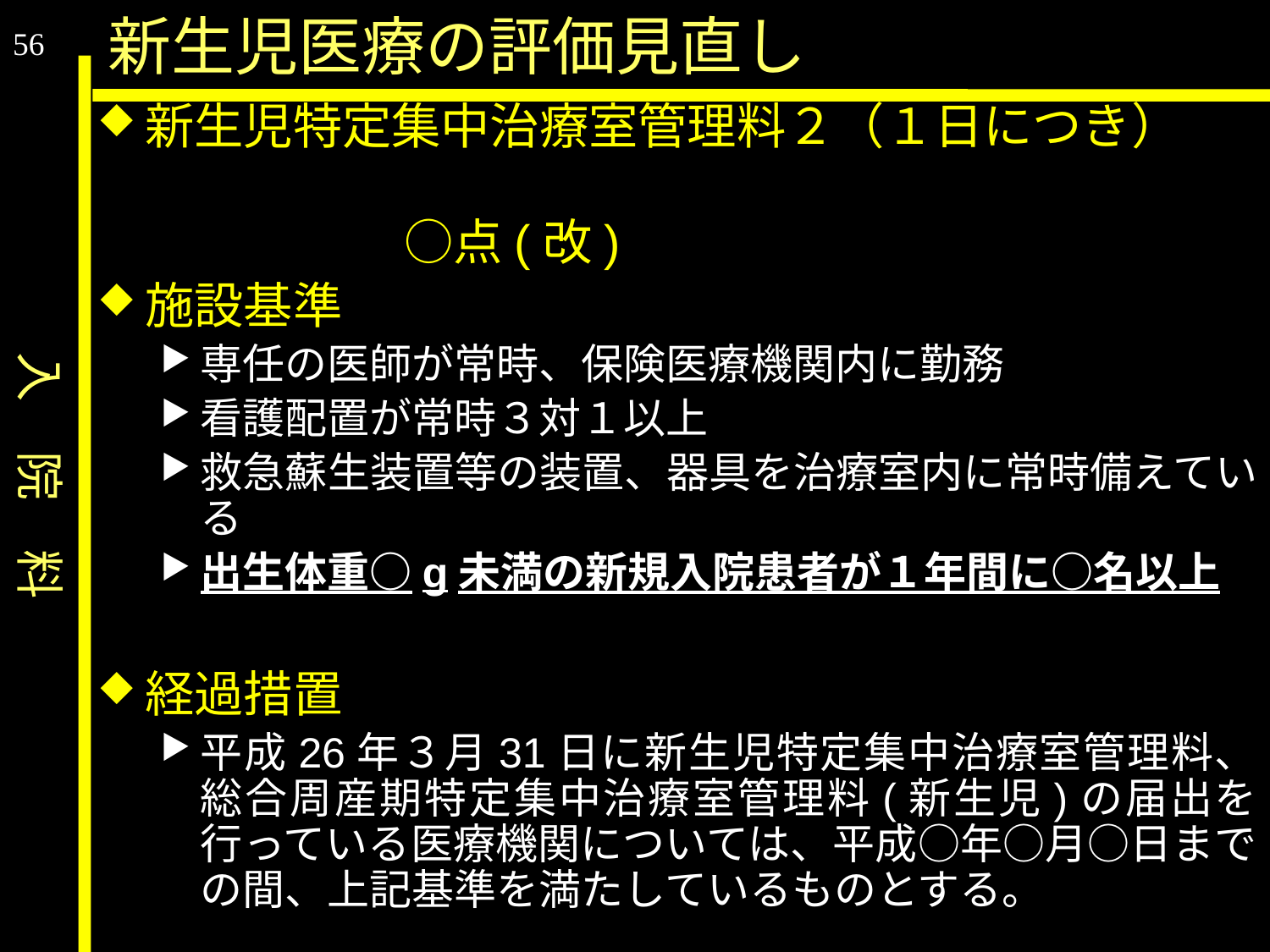

入　院　料
新生児医療の評価見直し
56

新生児特定集中治療室管理料２（１日につき）
　　　　　　　　　　　　　　　　　　　　　　　　　　　　　 ○点(改)
施設基準
専任の医師が常時、保険医療機関内に勤務
看護配置が常時３対１以上
救急蘇生装置等の装置、器具を治療室内に常時備えている
出生体重○g未満の新規入院患者が１年間に○名以上

経過措置
平成26年３月31日に新生児特定集中治療室管理料、総合周産期特定集中治療室管理料(新生児)の届出を行っている医療機関については、平成○年○月○日までの間、上記基準を満たしているものとする。